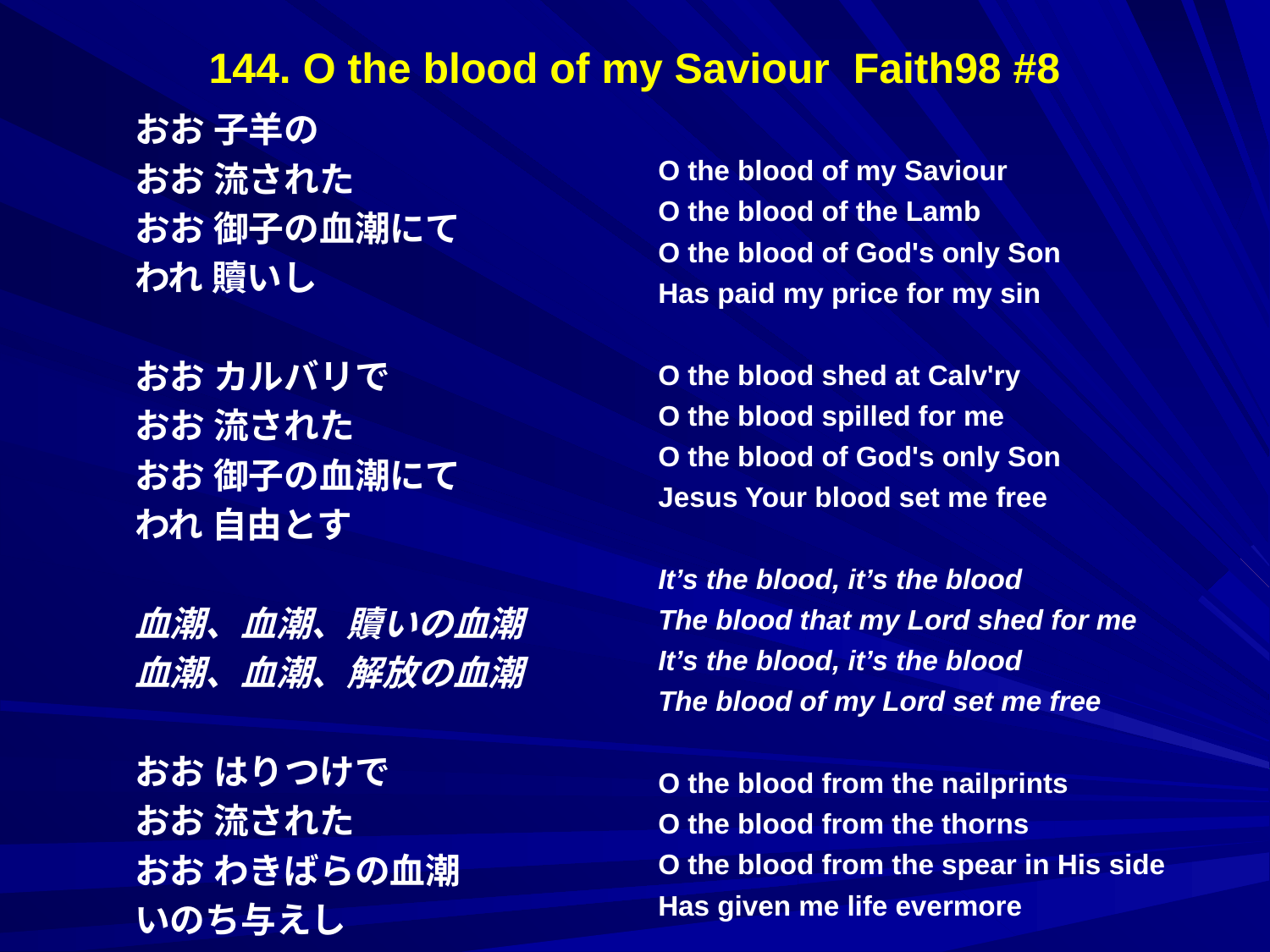

144. O the blood of my Saviour  Faith98 #8
おお 子羊の
おお 流された
おお 御子の血潮にて
われ 贖いし

おお カルバリで
おお 流された
おお 御子の血潮にて
われ 自由とす

血潮、血潮、贖いの血潮
血潮、血潮、解放の血潮

おお はりつけで
おお 流された
おお わきばらの血潮
いのち与えし
O the blood of my Saviour
O the blood of the Lamb
O the blood of God's only Son
Has paid my price for my sin

O the blood shed at Calv'ry
O the blood spilled for me
O the blood of God's only Son
Jesus Your blood set me free

It’s the blood, it’s the blood
The blood that my Lord shed for me
It’s the blood, it’s the blood
The blood of my Lord set me free

O the blood from the nailprints
O the blood from the thorns
O the blood from the spear in His side
Has given me life evermore